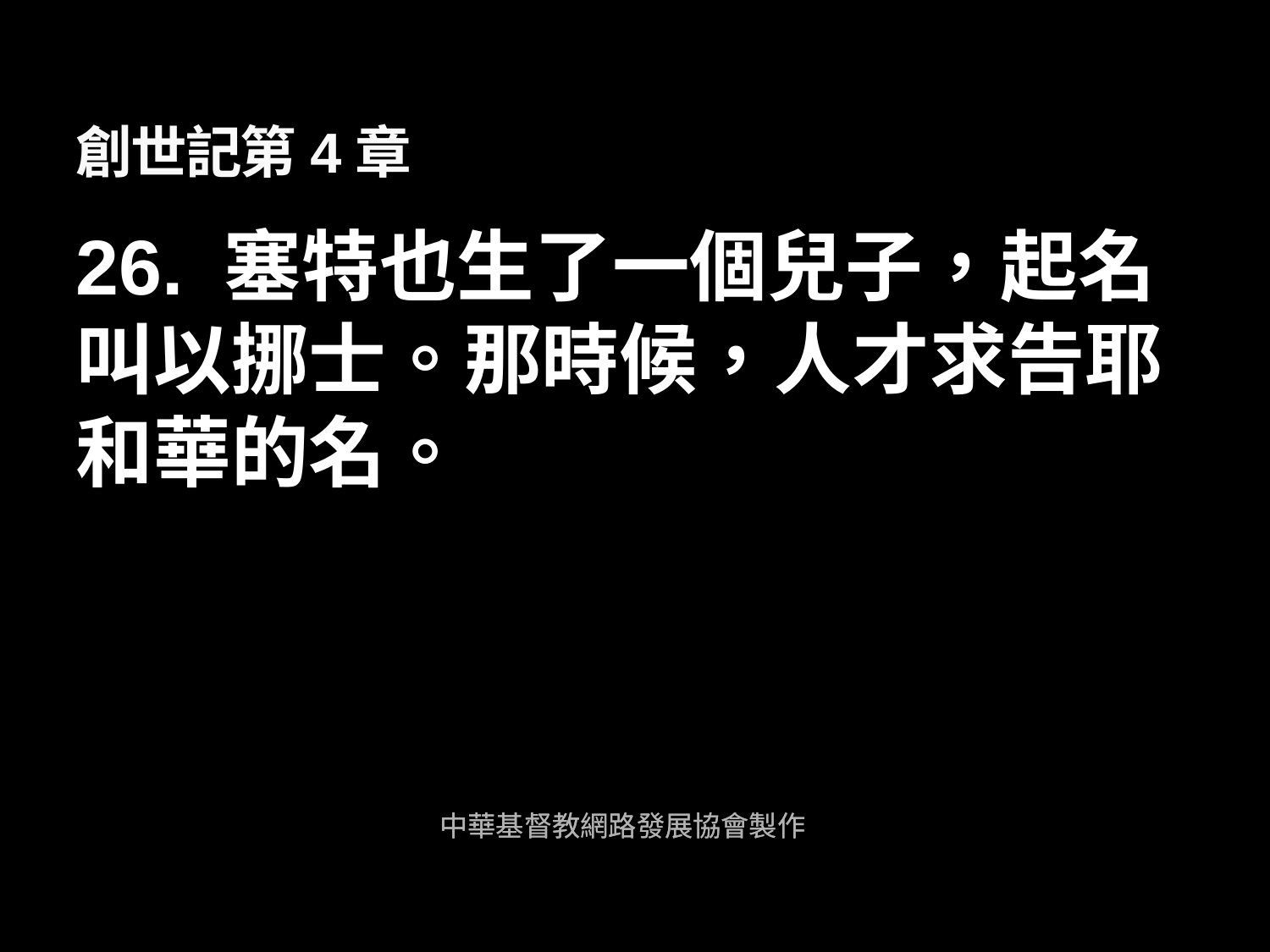

# 創世記第4章
26. 塞特也生了一個兒子，起名叫以挪士。那時候，人才求告耶和華的名。